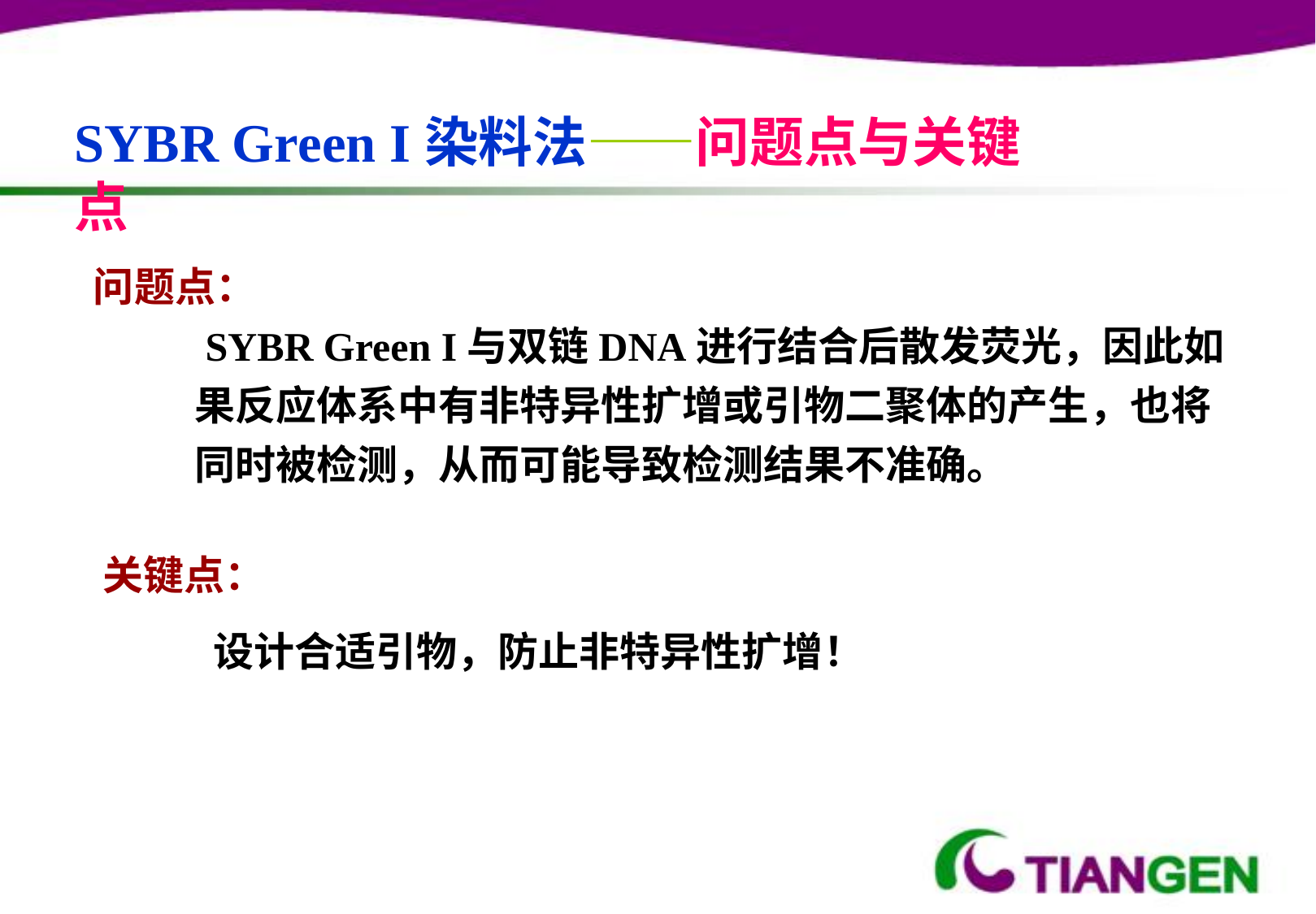

SYBR Green I染料法——问题点与关键点
问题点：
           SYBR Green I与双链DNA进行结合后散发荧光，因此如
          果反应体系中有非特异性扩增或引物二聚体的产生，也将
          同时被检测，从而可能导致检测结果不准确。

关键点：
           设计合适引物，防止非特异性扩增！